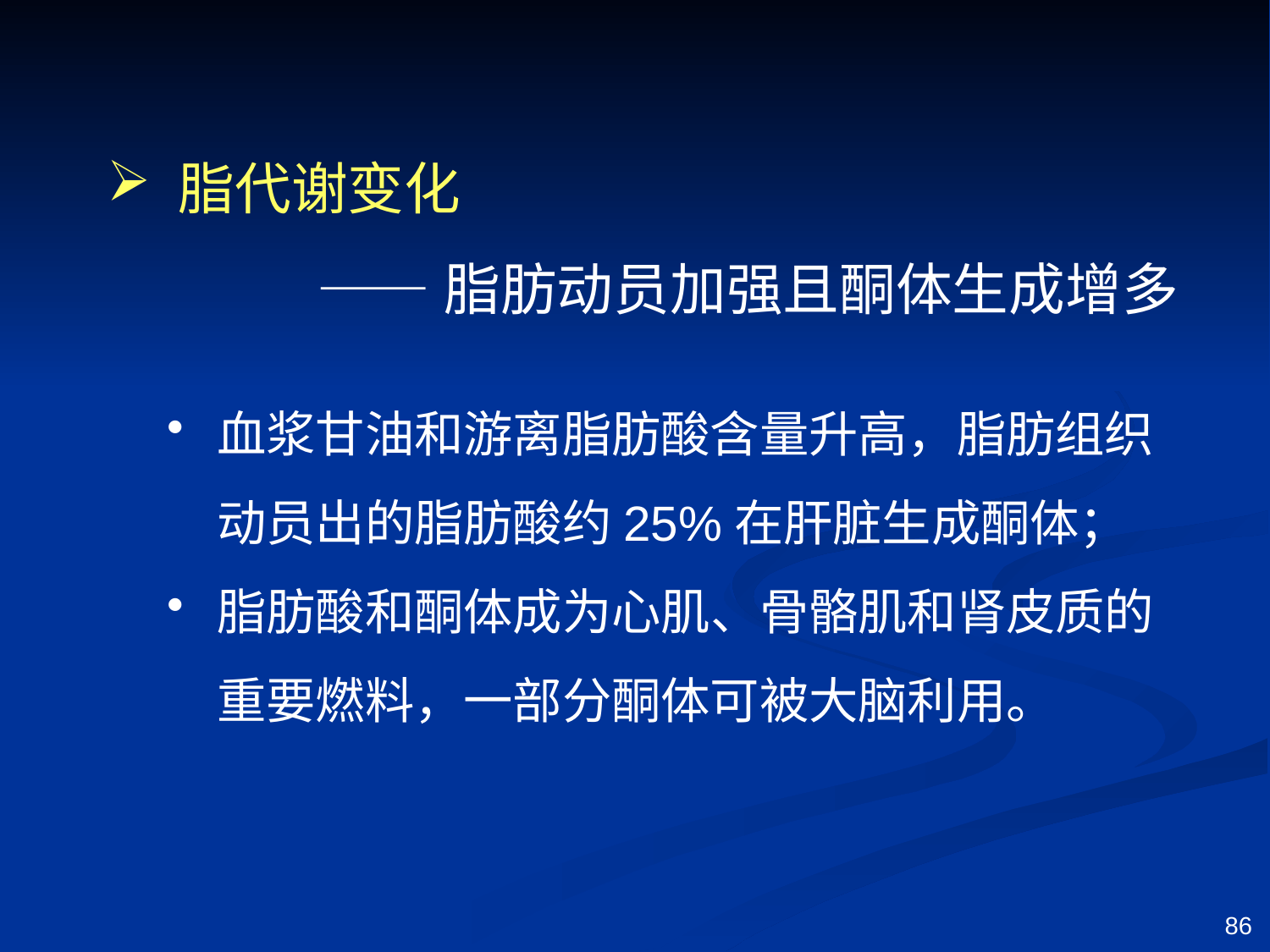

脂代谢变化
——脂肪动员加强且酮体生成增多
血浆甘油和游离脂肪酸含量升高，脂肪组织动员出的脂肪酸约25%在肝脏生成酮体；
脂肪酸和酮体成为心肌、骨骼肌和肾皮质的重要燃料，一部分酮体可被大脑利用。
86